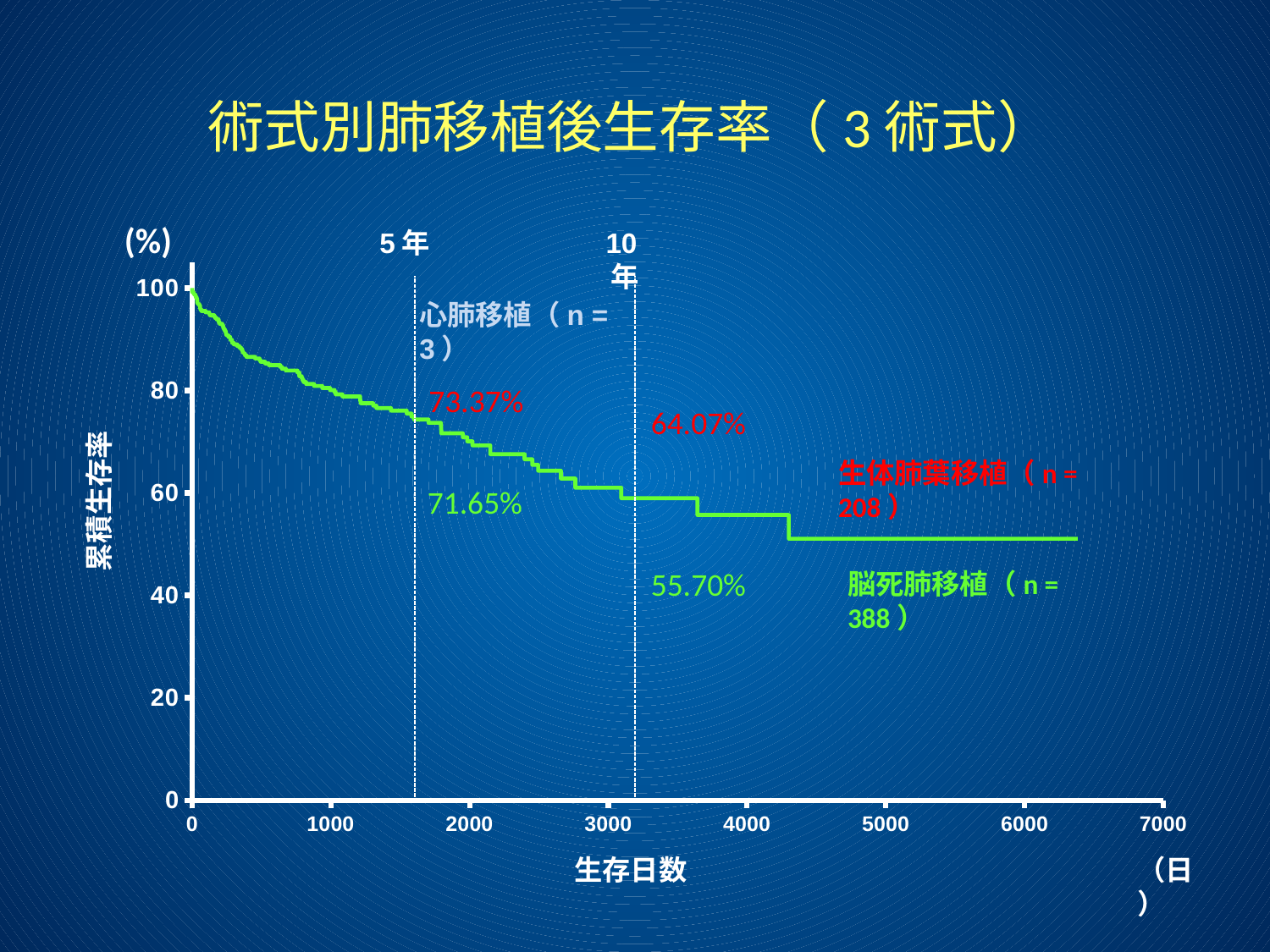

# 術式別肺移植後生存率（3術式）
(%)
5年
10年

### Chart

| Category |  |  |  |
|---|---|---|---|
心肺移植（n = 3）
73.37%
64.07%
生体肺葉移植（n = 208）
累積生存率
71.65%
55.70%
脳死肺移植（n = 388）
生存日数
（日）